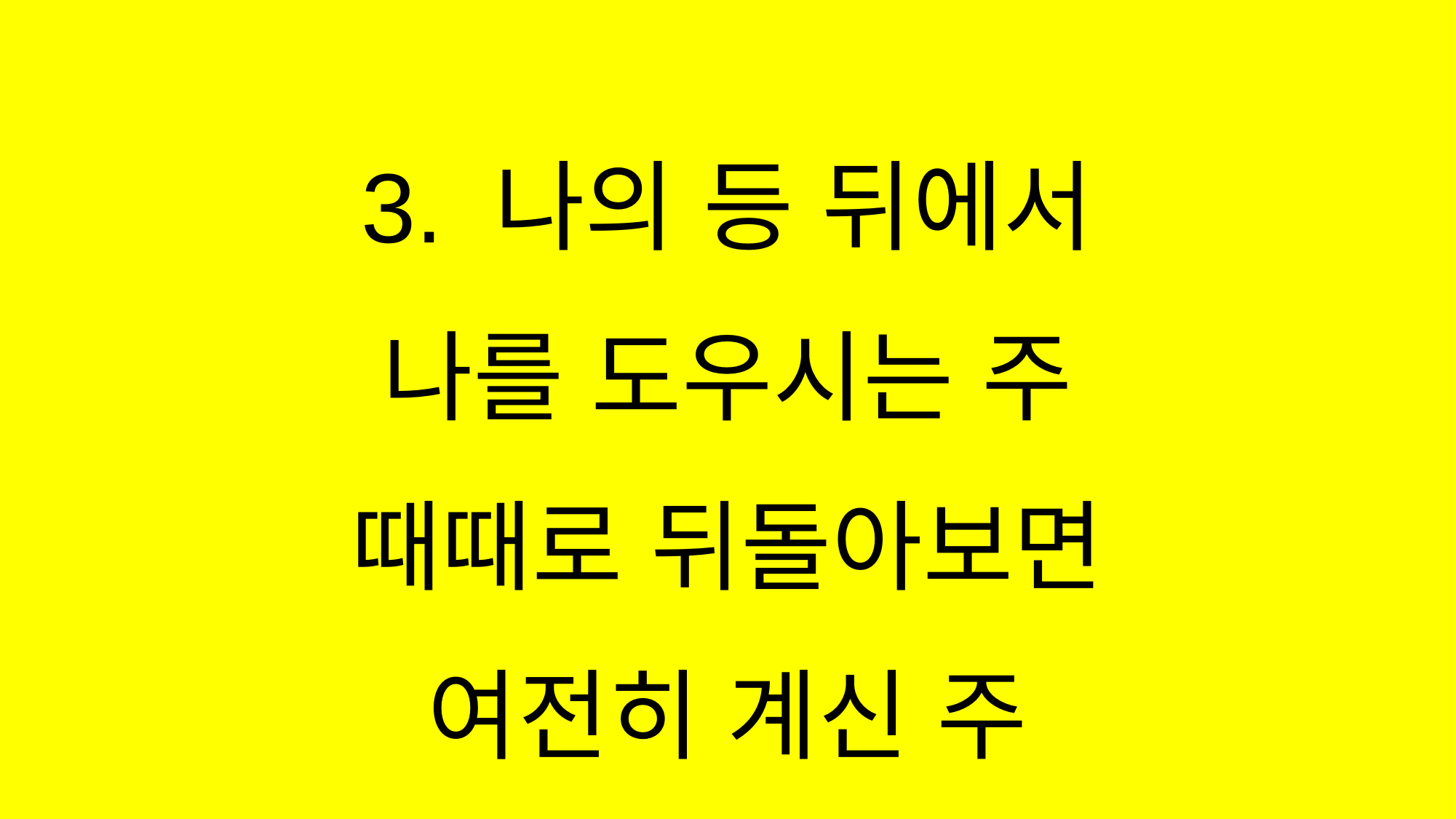

#
3. 나의 등 뒤에서

나를 도우시는 주

때때로 뒤돌아보면

여전히 계신 주